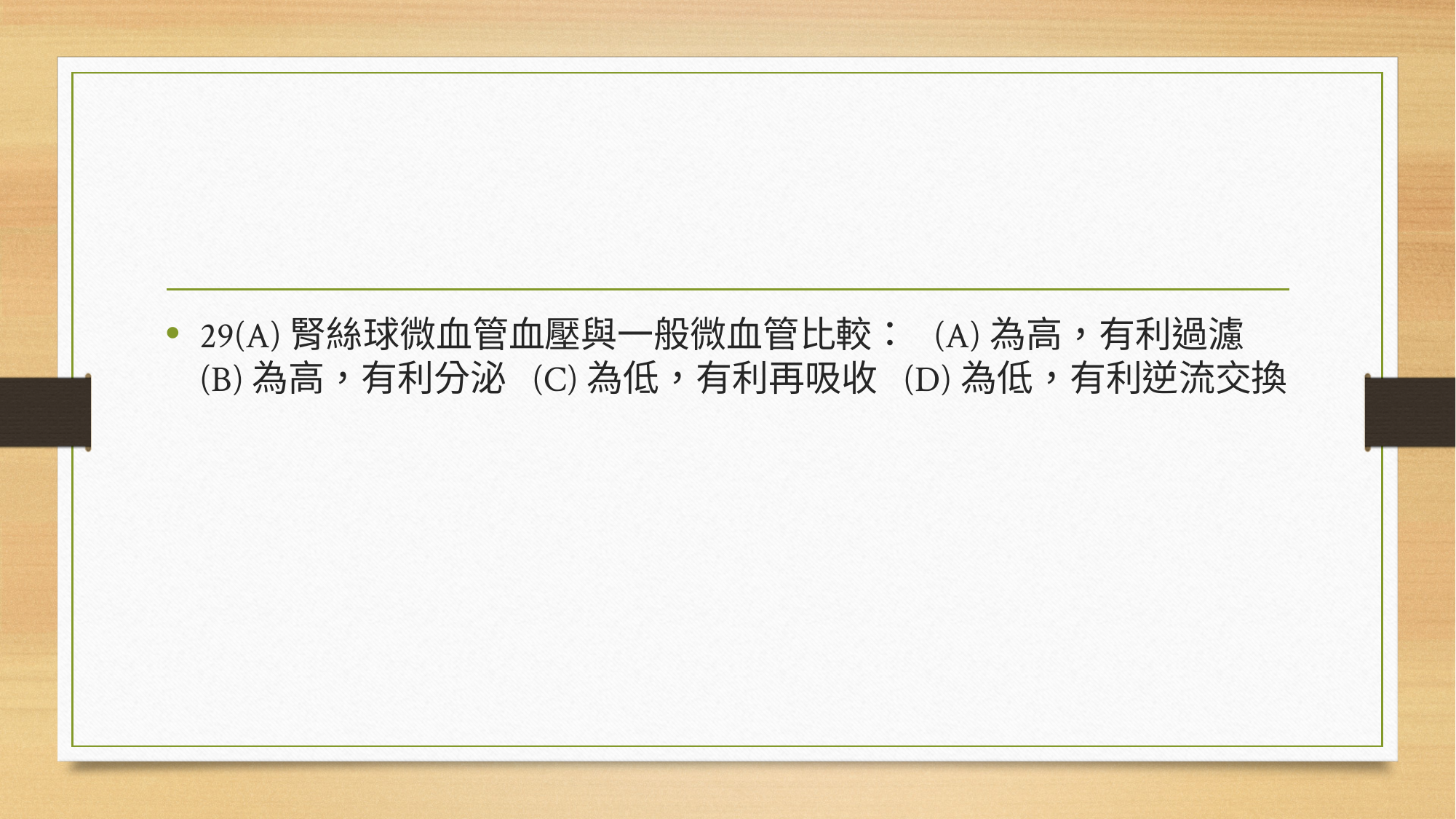

#
29(A)腎絲球微血管血壓與一般微血管比較：  (A)為高，有利過濾  (B)為高，有利分泌  (C)為低，有利再吸收  (D)為低，有利逆流交換